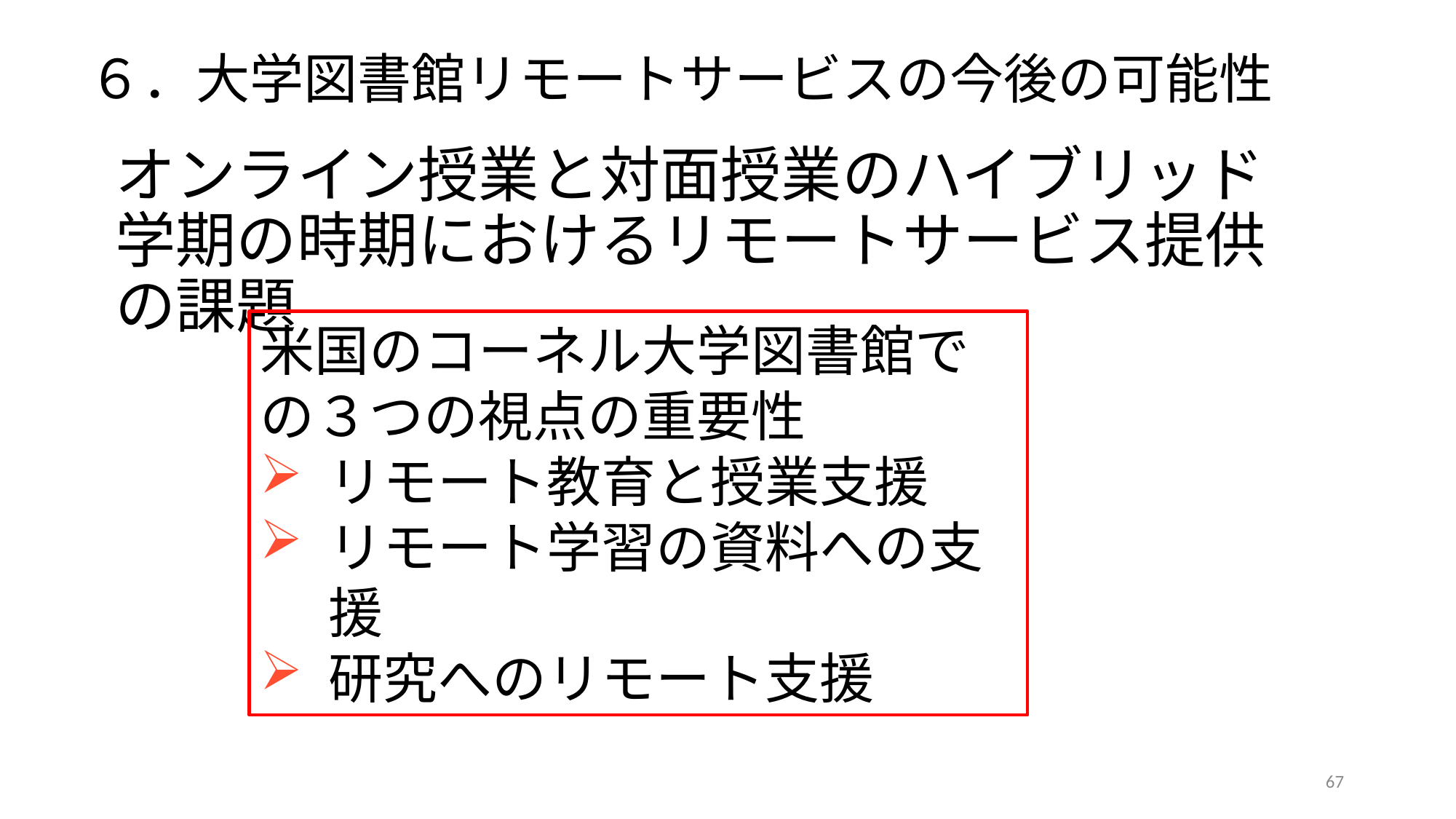

# ６．大学図書館リモートサービスの今後の可能性
オンライン授業と対面授業のハイブリッド学期の時期におけるリモートサービス提供の課題
米国のコーネル大学図書館での３つの視点の重要性
リモート教育と授業支援
リモート学習の資料への支援
研究へのリモート支援
67